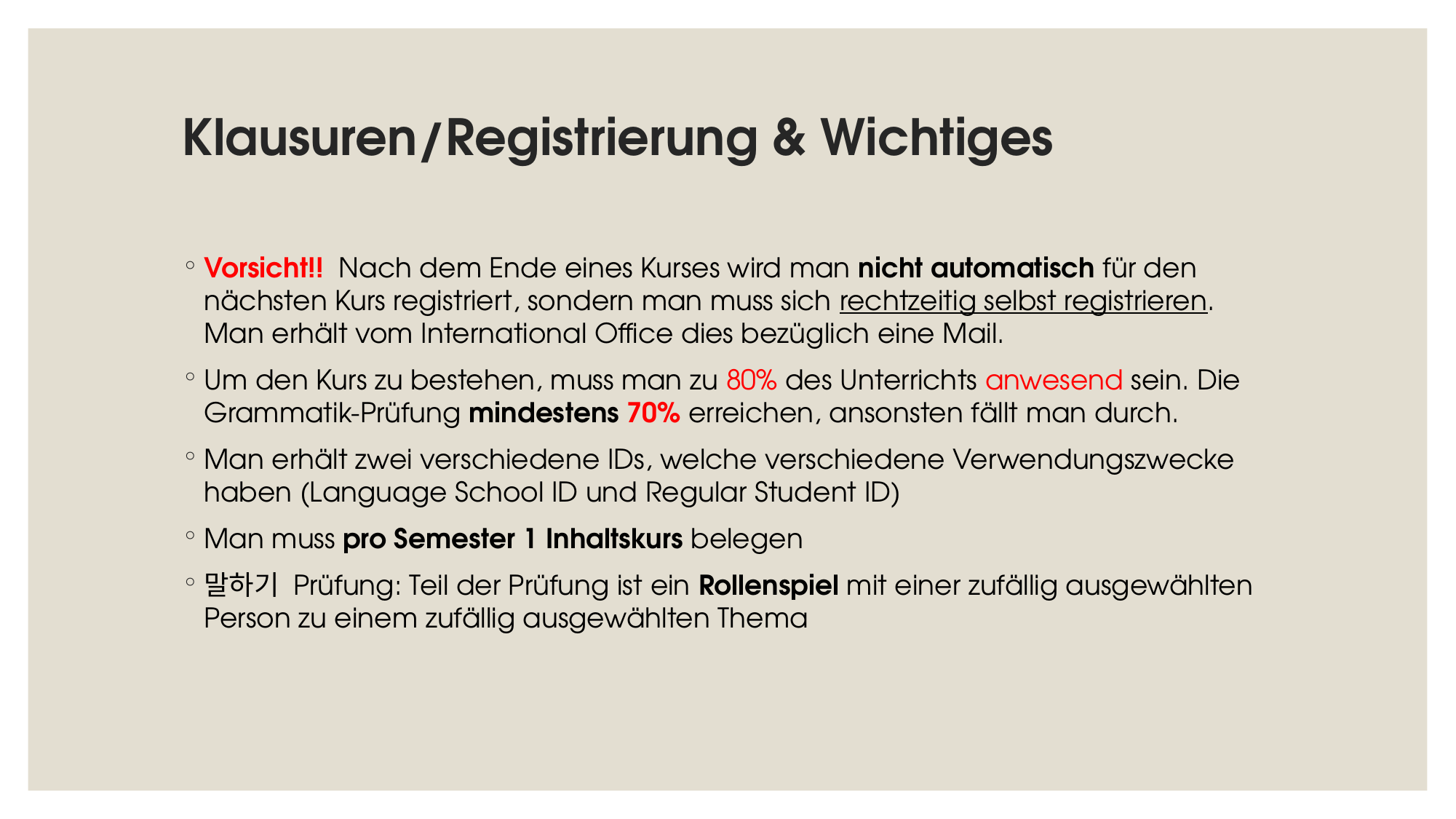

# Klausuren/Registrierung & Wichtiges
Vorsicht!!  Nach dem Ende eines Kurses wird man nicht automatisch für den nächsten Kurs registriert, sondern man muss sich rechtzeitig selbst registrieren. Man erhält vom International Office dies bezüglich eine Mail.
Um den Kurs zu bestehen, muss man zu 80% des Unterrichts anwesend sein. Die Grammatik-Prüfung mindestens 70% erreichen, ansonsten fällt man durch.
Man erhält zwei verschiedene IDs, welche verschiedene Verwendungszwecke haben (Language School ID und Regular Student ID)
Man muss pro Semester 1 Inhaltskurs belegen
말하기 Prüfung: Teil der Prüfung ist ein Rollenspiel mit einer zufällig ausgewählten Person zu einem zufällig ausgewählten Thema